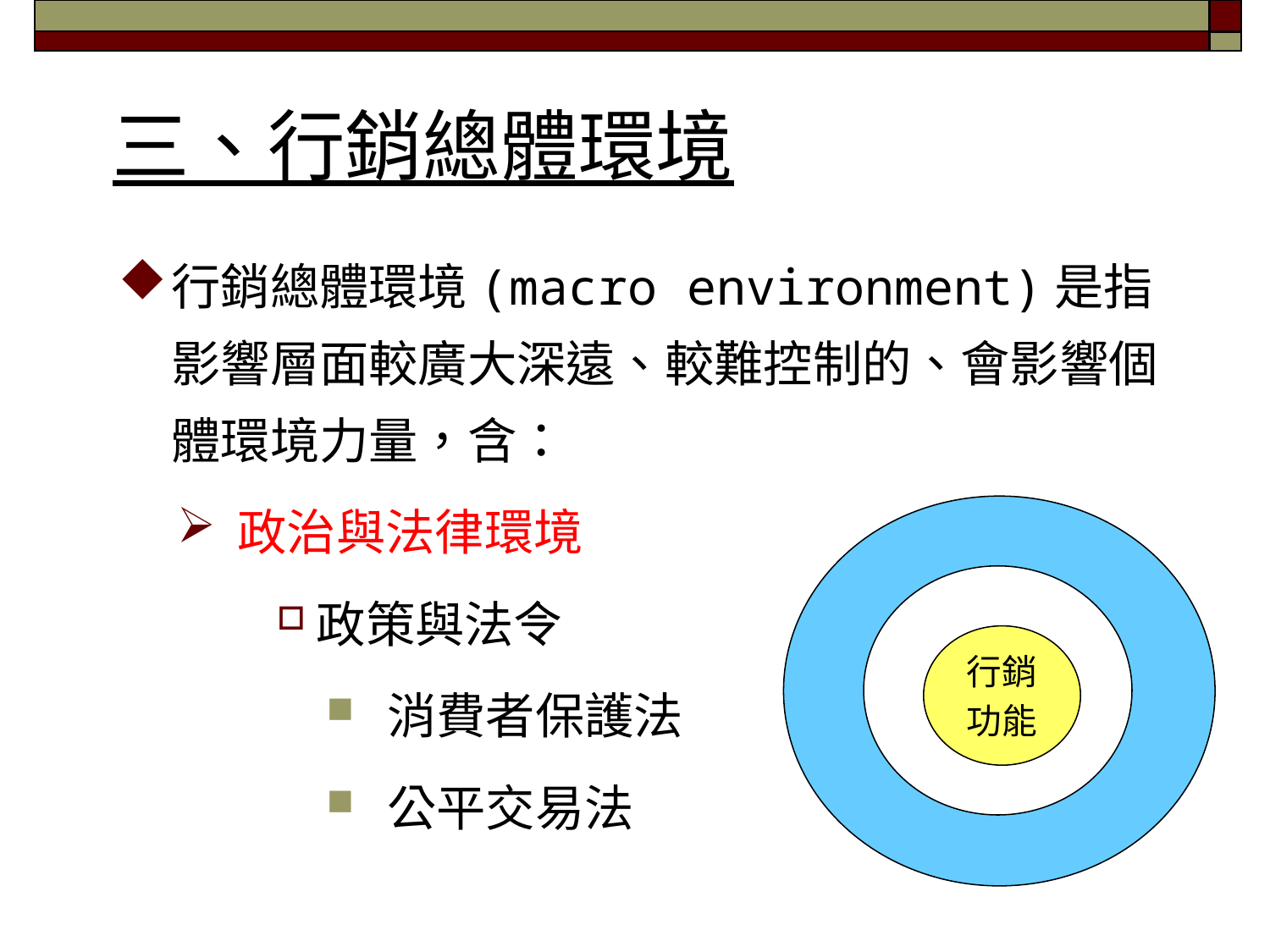

# 三、行銷總體環境
行銷總體環境(macro environment)是指影響層面較廣大深遠、較難控制的、會影響個體環境力量，含：
政治與法律環境
政策與法令
消費者保護法
公平交易法

行銷
功能
21/51